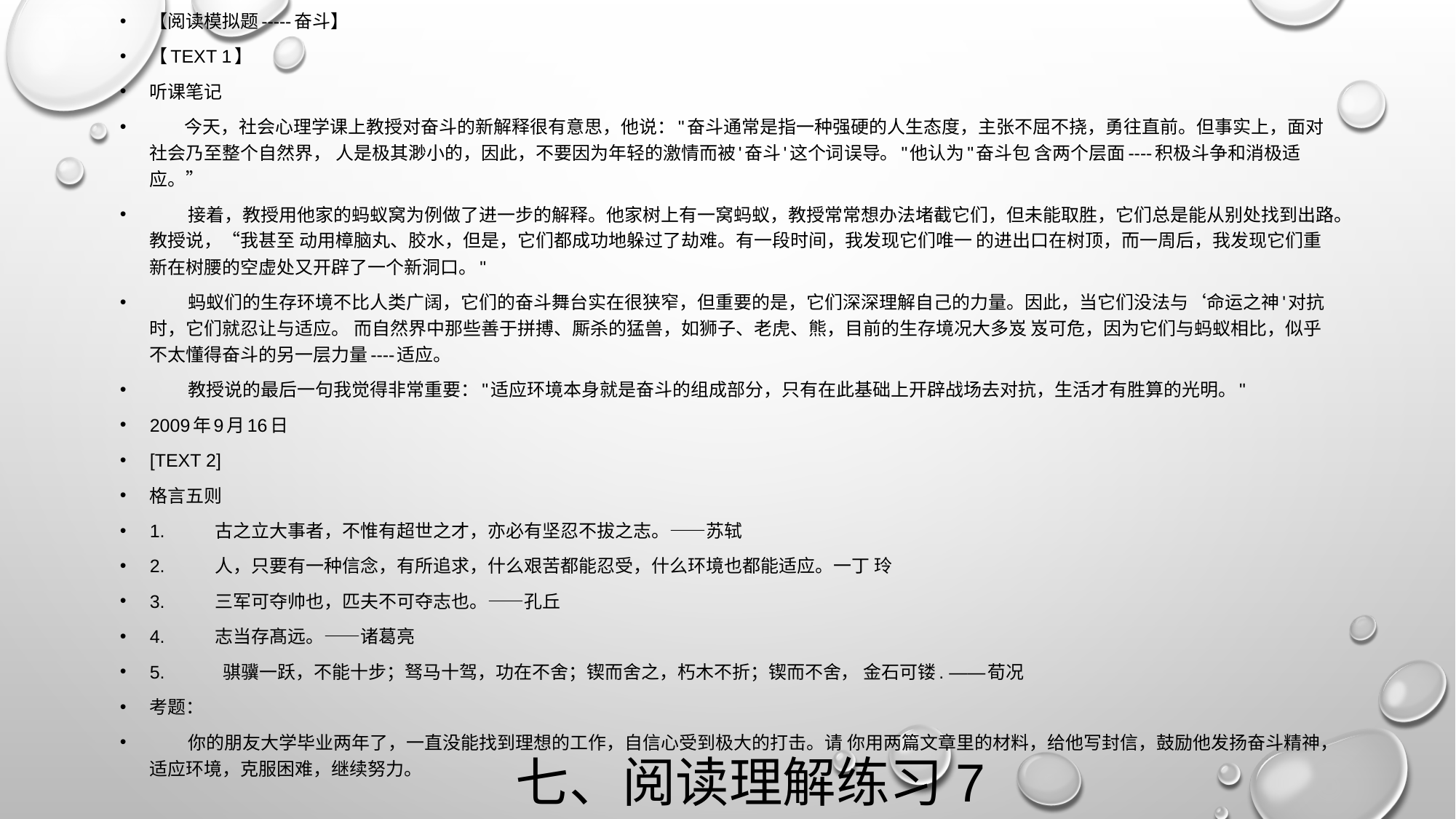

【阅读模拟题-----奋斗】
【TEXT 1】
听课笔记
        今天，社会心理学课上教授对奋斗的新解释很有意思，他说："奋斗通常是指一种强硬的人生态度，主张不屈不挠，勇往直前。但事实上，面对社会乃至整个自然界， 人是极其渺小的，因此，不要因为年轻的激情而被'奋斗'这个词误导。"他认为"奋斗包 含两个层面----积极斗争和消极适应。”
         接着，教授用他家的蚂蚁窝为例做了进一步的解释。他家树上有一窝蚂蚁，教授常常想办法堵截它们，但未能取胜，它们总是能从别处找到出路。教授说，“我甚至 动用樟脑丸、胶水，但是，它们都成功地躲过了劫难。有一段时间，我发现它们唯一 的进出口在树顶，而一周后，我发现它们重新在树腰的空虚处又开辟了一个新洞口。"
         蚂蚁们的生存环境不比人类广阔，它们的奋斗舞台实在很狭窄，但重要的是，它们深深理解自己的力量。因此，当它们没法与‘命运之神'对抗时，它们就忍让与适应。 而自然界中那些善于拼搏、厮杀的猛兽，如狮子、老虎、熊，目前的生存境况大多岌 岌可危，因为它们与蚂蚁相比，似乎不太懂得奋斗的另一层力量----适应。
         教授说的最后一句我觉得非常重要："适应环境本身就是奋斗的组成部分，只有在此基础上开辟战场去对抗，生活才有胜算的光明。"
2009年9月16日
[TEXT 2]
格言五则
1.	古之立大事者，不惟有超世之才，亦必有坚忍不拔之志。——苏轼
2.	人，只要有一种信念，有所追求，什么艰苦都能忍受，什么环境也都能适应。一丁 玲
3.	三军可夺帅也，匹夫不可夺志也。——孔丘
4.	志当存髙远。——诸葛亮
5.	 骐骥一跃，不能十步；驽马十驾，功在不舍；锲而舍之，朽木不折；锲而不舍， 金石可镂. ——荀况
考题：
         你的朋友大学毕业两年了，一直没能找到理想的工作，自信心受到极大的打击。请 你用两篇文章里的材料，给他写封信，鼓励他发扬奋斗精神，适应环境，克服困难，继续努力。
# 七、阅读理解练习7